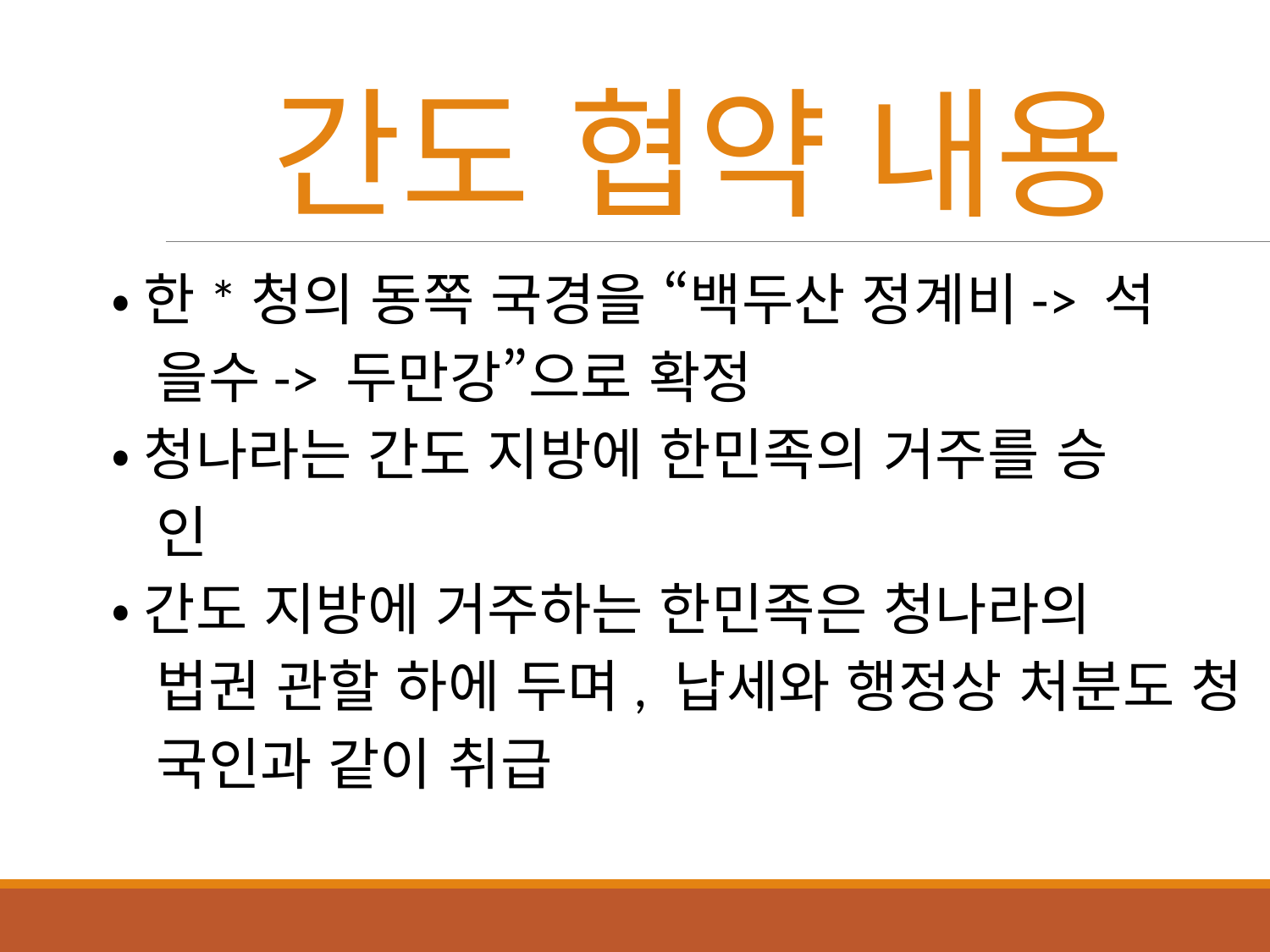

# 간도 협약 내용
   •한*청의 동쪽 국경을 “백두산 정계비-> 석
     을수-> 두만강”으로 확정
   •청나라는 간도 지방에 한민족의 거주를 승
     인
   •간도 지방에 거주하는 한민족은 청나라의
     법권 관할 하에 두며, 납세와 행정상 처분도 청
     국인과 같이 취급